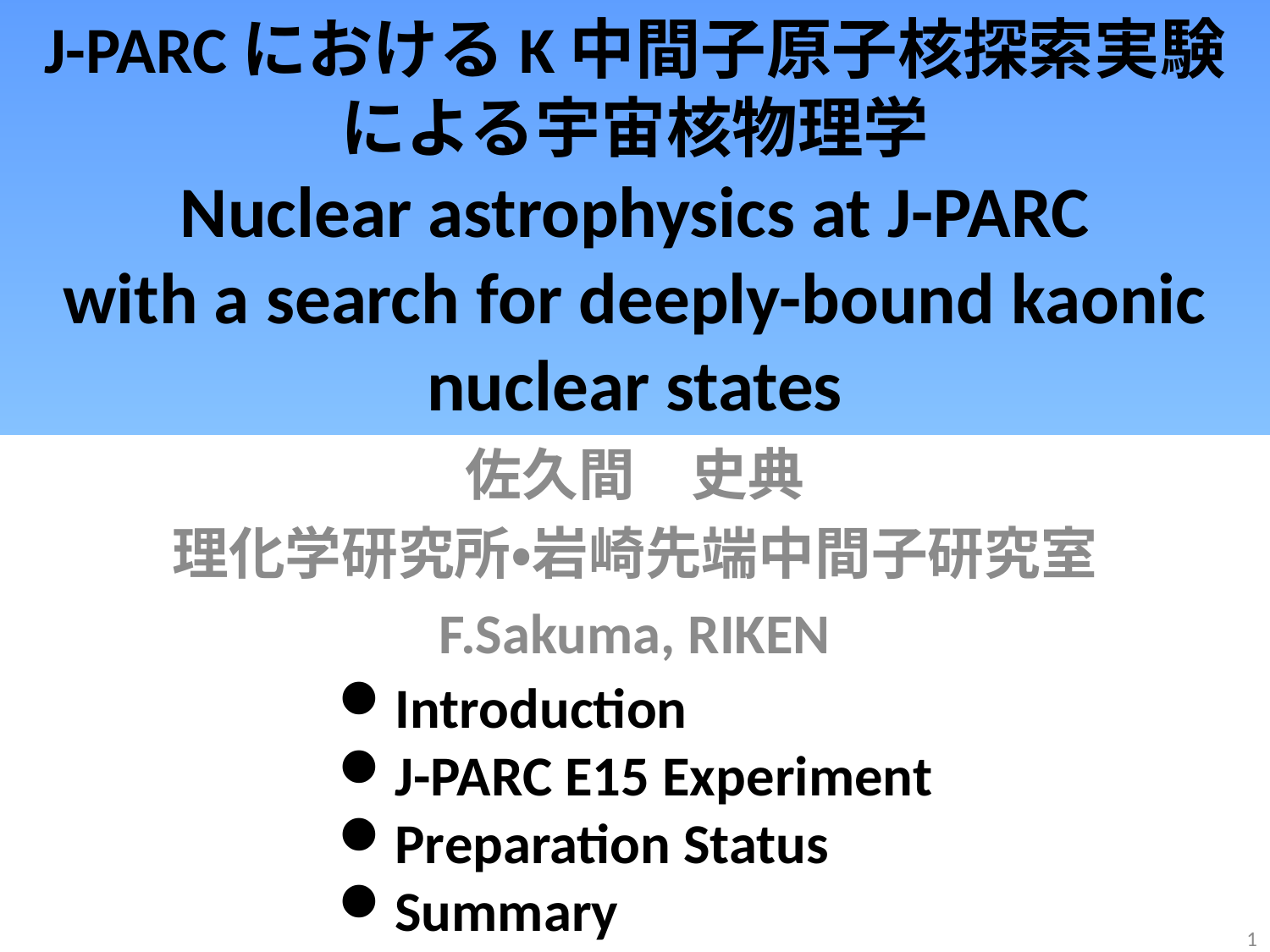

# J-PARCにおけるK中間子原子核探索実験 による宇宙核物理学 Nuclear astrophysics at J-PARC with a search for deeply-bound kaonic nuclear states
佐久間　史典
理化学研究所・岩崎先端中間子研究室
F.Sakuma, RIKEN

Introduction
J-PARC E15 Experiment
Preparation Status
Summary
1